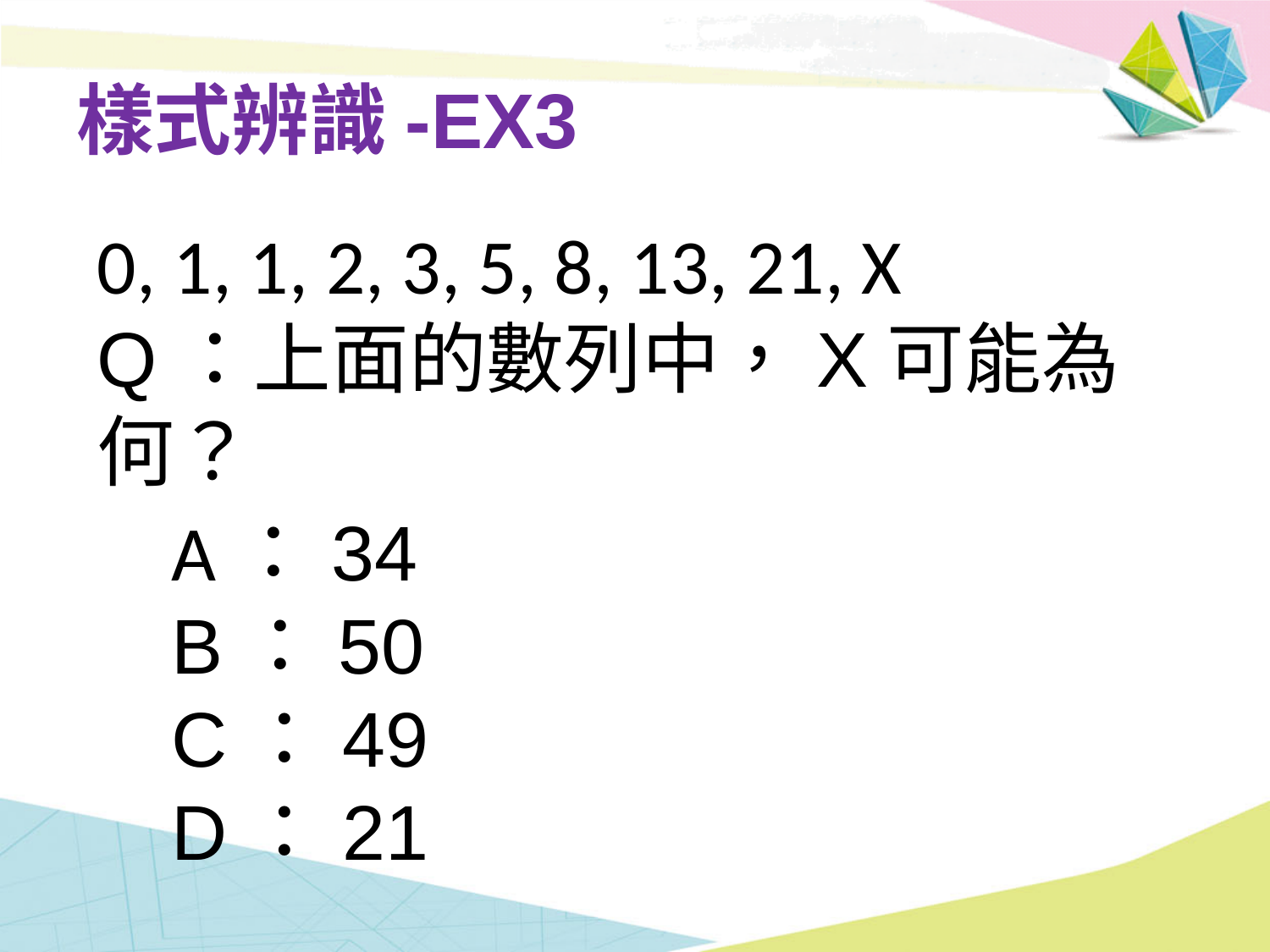

# 樣式辨識-EX3
0, 1, 1, 2, 3, 5, 8, 13, 21, X
Q：上面的數列中，X可能為何？
A：34
B：50
C：49
D：21